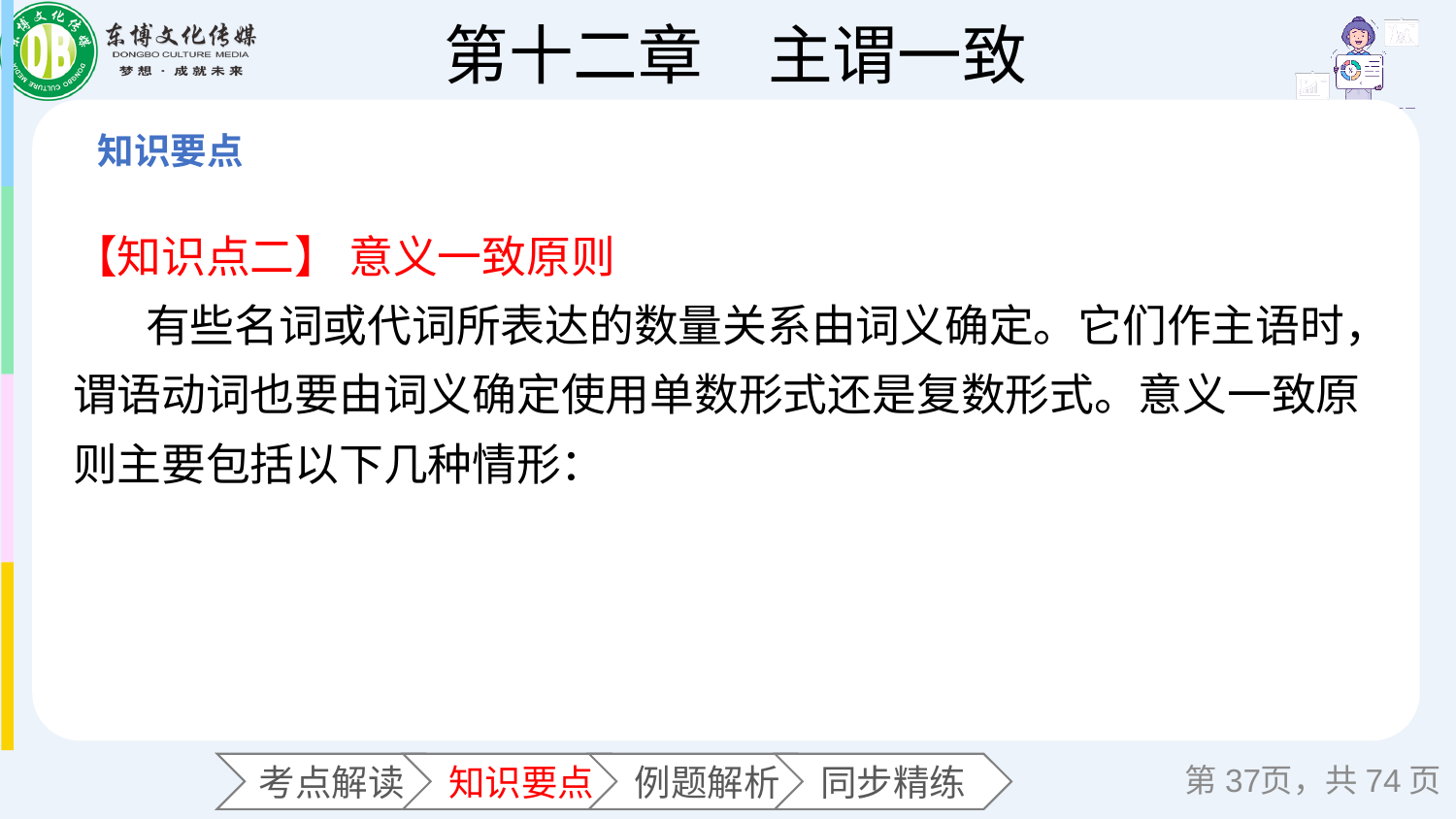

【知识点二】 意义一致原则
有些名词或代词所表达的数量关系由词义确定。它们作主语时，谓语动词也要由词义确定使用单数形式还是复数形式。意义一致原则主要包括以下几种情形：
第37页，共74页